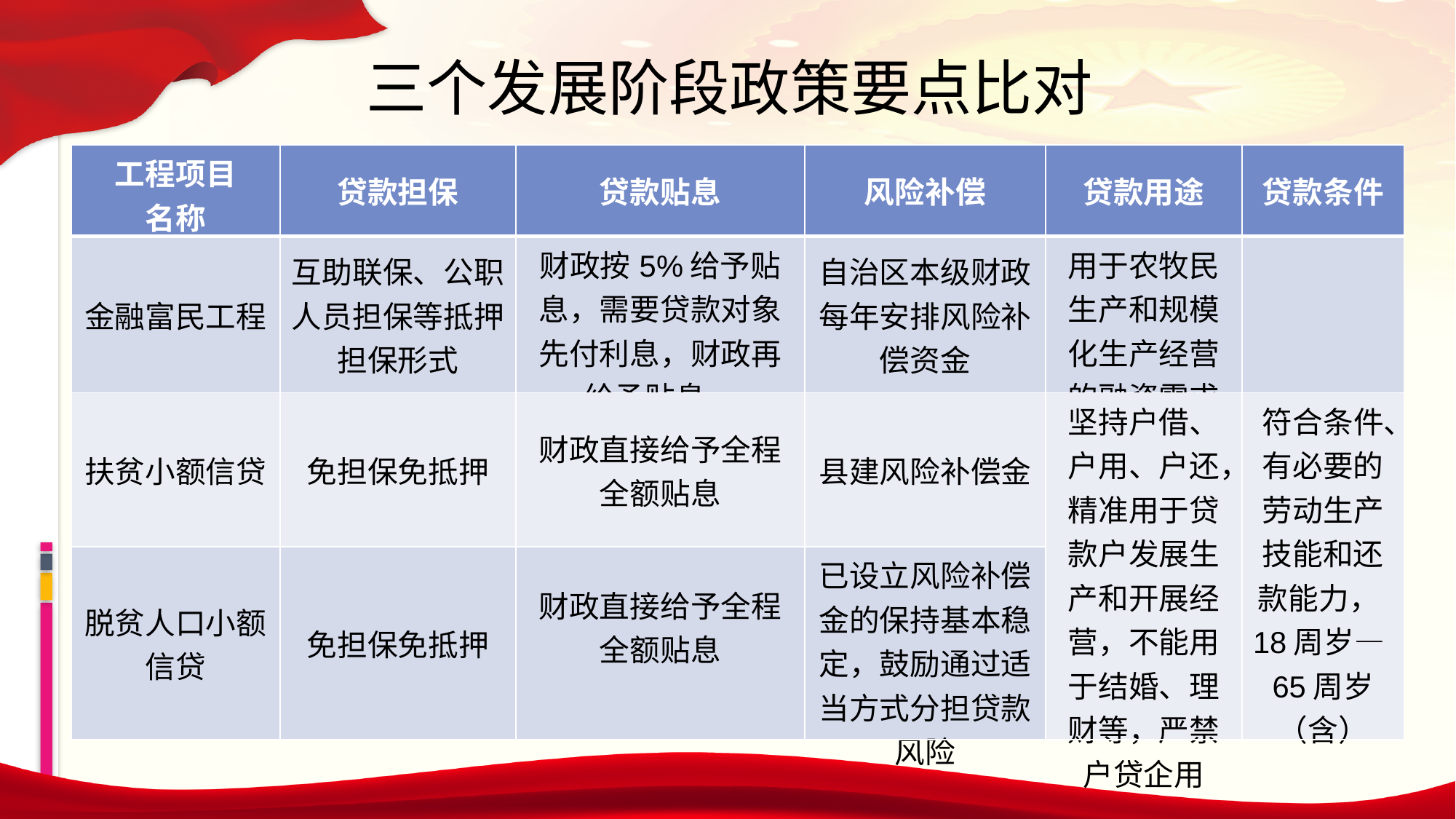

三个发展阶段政策要点比对
| 工程项目 名称 | 贷款担保 | 贷款贴息 | 风险补偿 | 贷款用途 | 贷款条件 |
| --- | --- | --- | --- | --- | --- |
| 金融富民工程 | 互助联保、公职人员担保等抵押担保形式 | 财政按5%给予贴息，需要贷款对象先付利息，财政再给予贴息。 | 自治区本级财政每年安排风险补偿资金 | 用于农牧民生产和规模化生产经营的融资需求 |  |
| 扶贫小额信贷 | 免担保免抵押 | 财政直接给予全程全额贴息 | 县建风险补偿金 | 坚持户借、户用、户还，精准用于贷款户发展生产和开展经营，不能用于结婚、理财等，严禁户贷企用 | 符合条件、有必要的劳动生产技能和还款能力，18周岁—65周岁（含） |
| 脱贫人口小额信贷 | 免担保免抵押 | 财政直接给予全程全额贴息 | 已设立风险补偿金的保持基本稳定，鼓励通过适当方式分担贷款风险 |  |  |